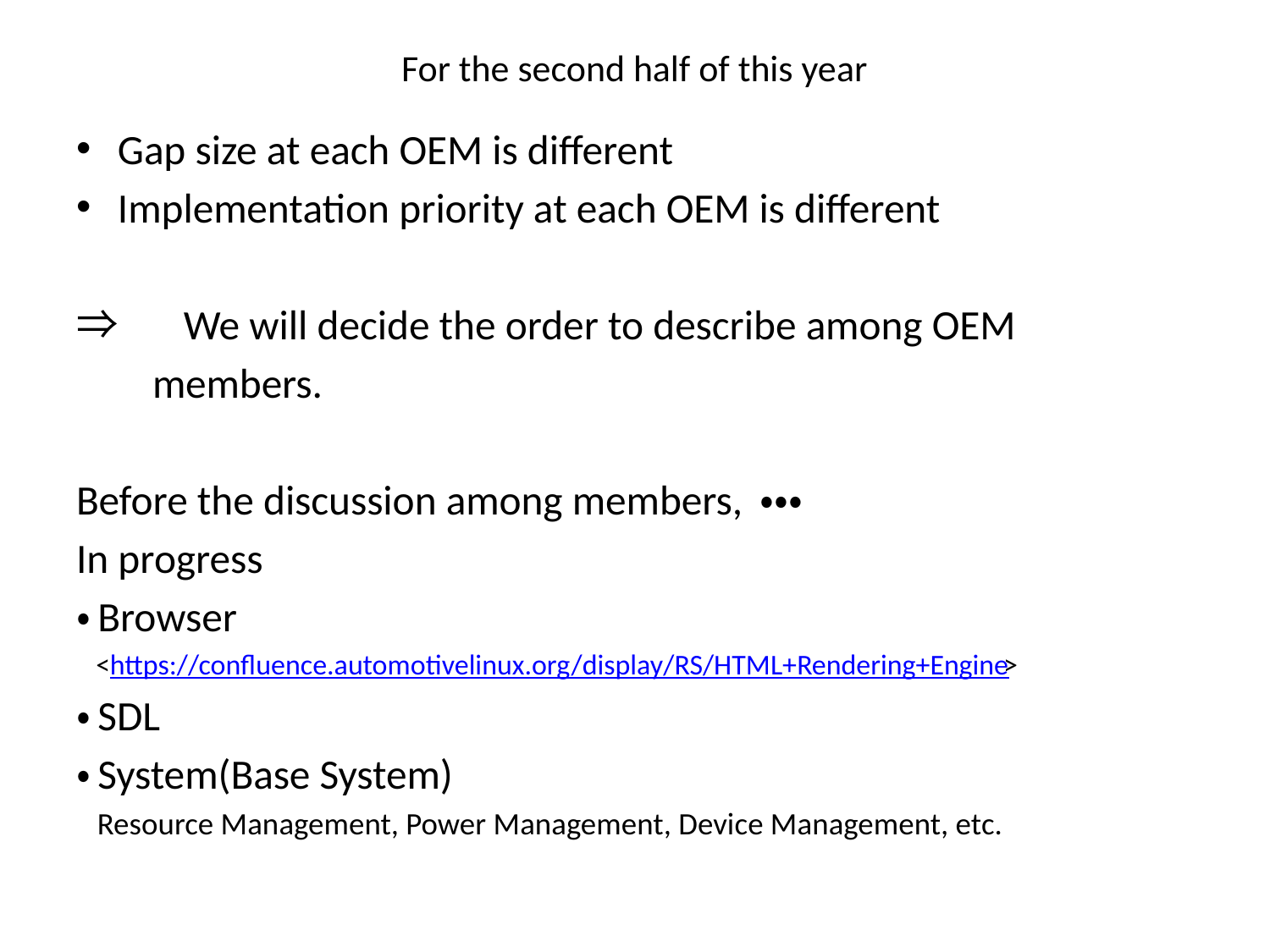

# For the second half of this year
Gap size at each OEM is different
Implementation priority at each OEM is different

⇒　 We will decide the order to describe among OEM
        members.

Before the discussion among members, ・・・
In progress
・Browser
   <https://confluence.automotivelinux.org/display/RS/HTML+Rendering+Engine>
・SDL
・System(Base System)
   Resource Management, Power Management, Device Management, etc.